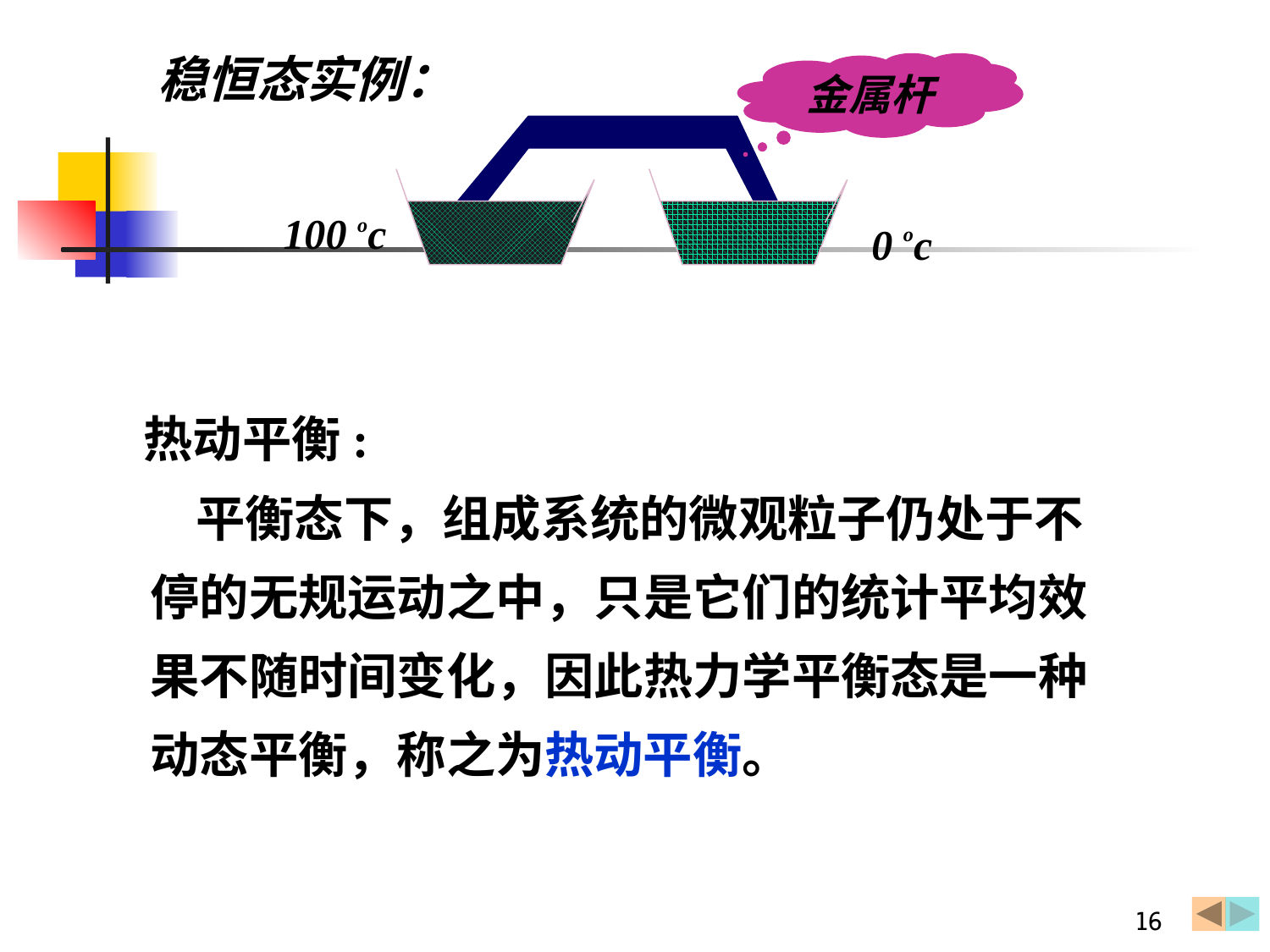

稳恒态实例：
金属杆

100 oc
0 oc
    热动平衡:
   平衡态下，组成系统的微观粒子仍处于不
停的无规运动之中，只是它们的统计平均效
果不随时间变化，因此热力学平衡态是一种
动态平衡，称之为热动平衡。
16